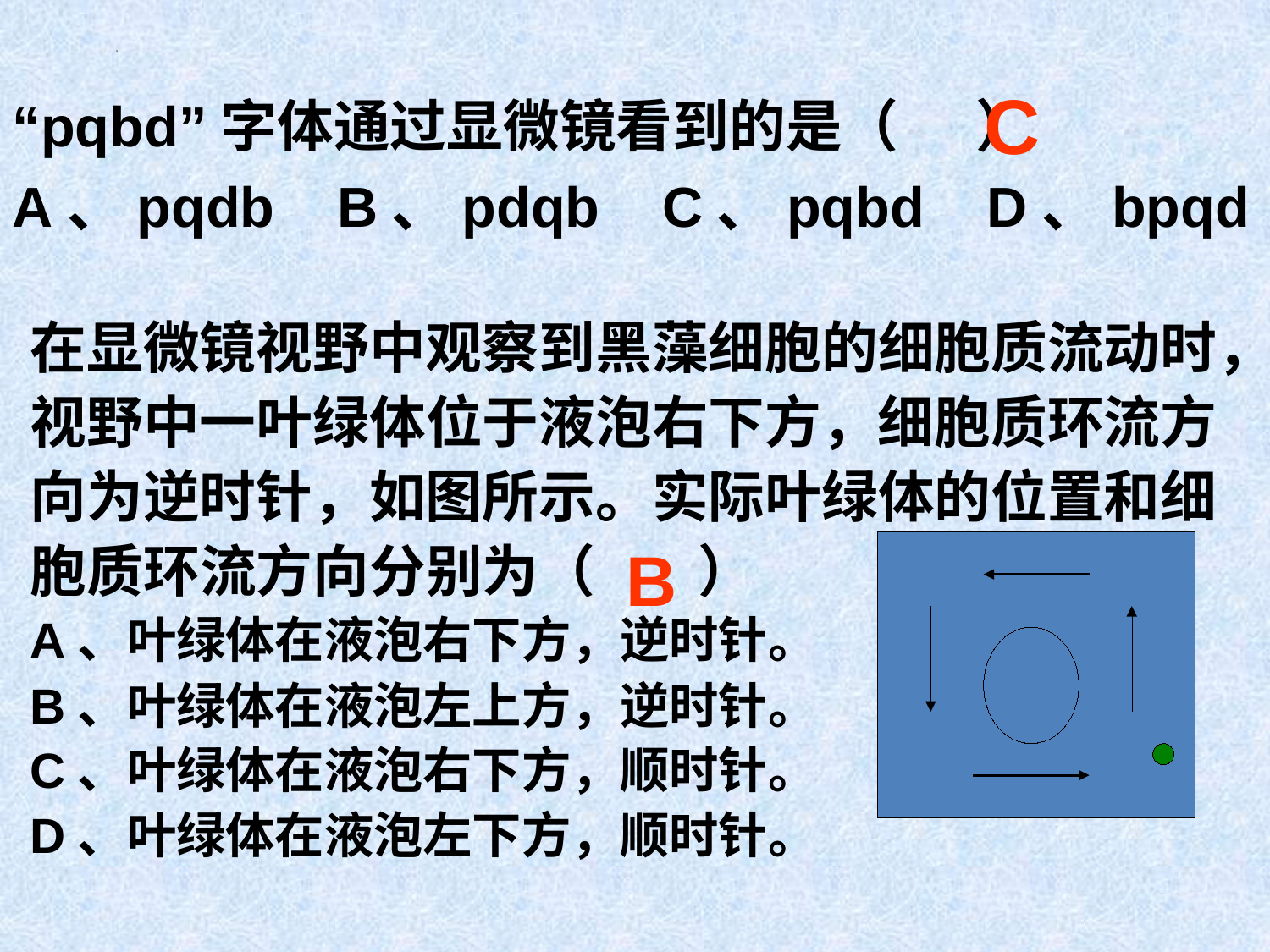

“pqbd”字体通过显微镜看到的是（      ）
A、pqdb    B、pdqb    C、pqbd    D、bpqd
C
在显微镜视野中观察到黑藻细胞的细胞质流动时，视野中一叶绿体位于液泡右下方，细胞质环流方向为逆时针，如图所示。实际叶绿体的位置和细胞质环流方向分别为（        ）
A、叶绿体在液泡右下方，逆时针。
B、叶绿体在液泡左上方，逆时针。
C、叶绿体在液泡右下方，顺时针。
D、叶绿体在液泡左下方，顺时针。
B